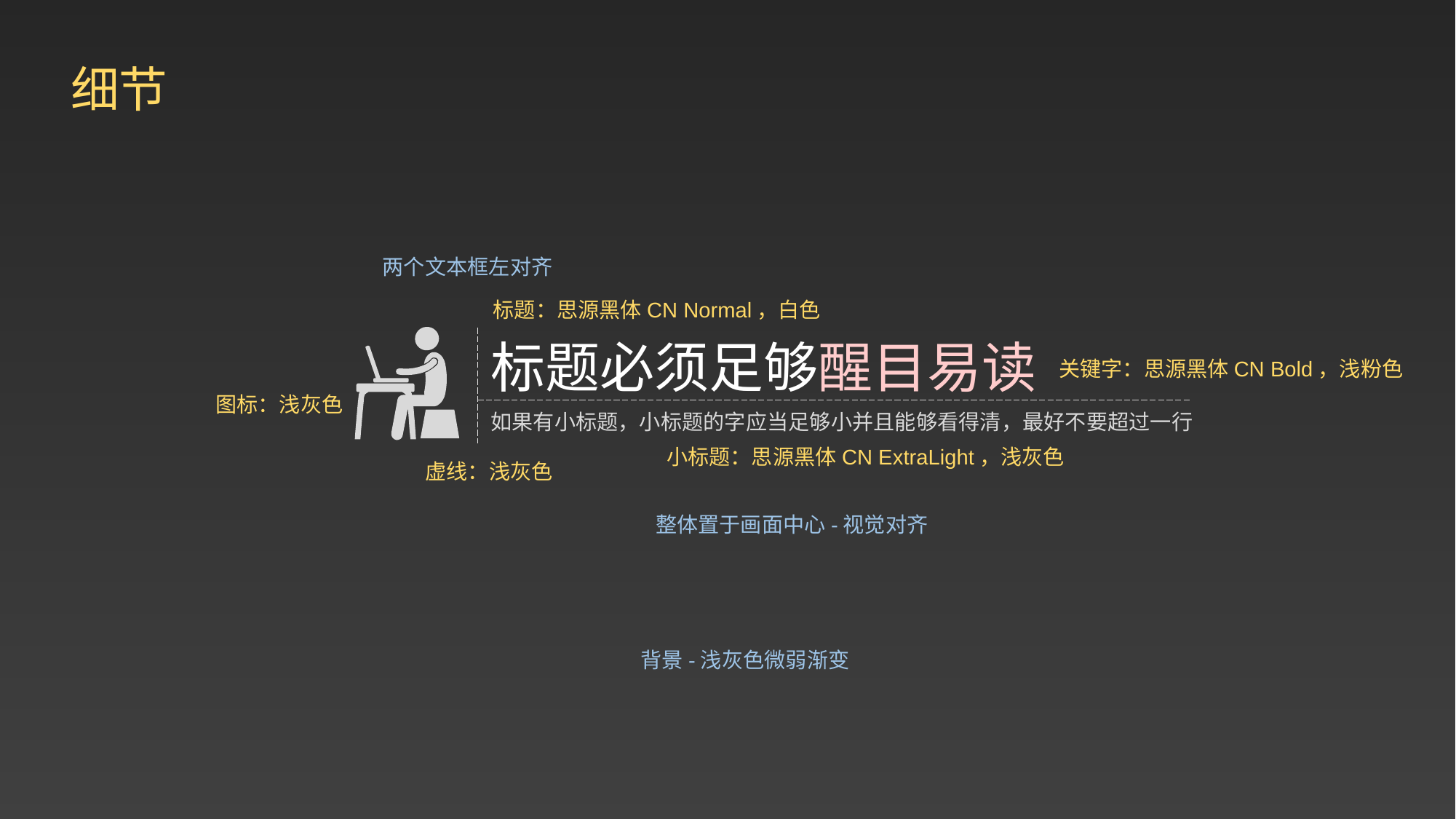

细节
两个文本框左对齐
标题：思源黑体CN Normal，白色

标题必须足够醒目易读
关键字：思源黑体CN Bold，浅粉色
图标：浅灰色
如果有小标题，小标题的字应当足够小并且能够看得清，最好不要超过一行
小标题：思源黑体CN ExtraLight，浅灰色
虚线：浅灰色
整体置于画面中心-视觉对齐
背景-浅灰色微弱渐变